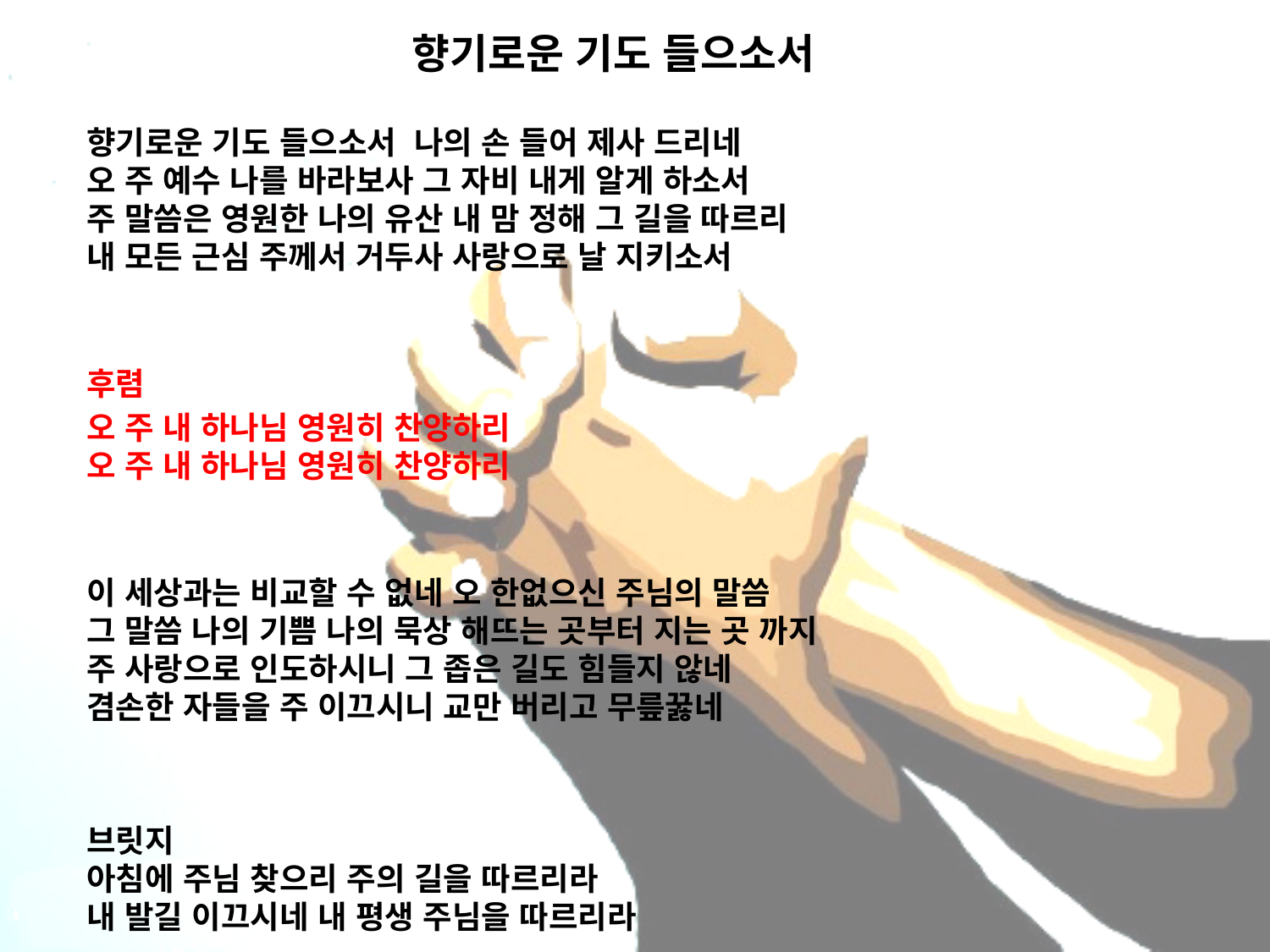

# 향기로운 기도 들으소서
향기로운 기도 들으소서  나의 손 들어 제사 드리네
오 주 예수 나를 바라보사 그 자비 내게 알게 하소서
주 말씀은 영원한 나의 유산 내 맘 정해 그 길을 따르리
내 모든 근심 주께서 거두사 사랑으로 날 지키소서

후렴
오 주 내 하나님 영원히 찬양하리
오 주 내 하나님 영원히 찬양하리

이 세상과는 비교할 수 없네 오 한없으신 주님의 말씀
그 말씀 나의 기쁨 나의 묵상 해뜨는 곳부터 지는 곳 까지
주 사랑으로 인도하시니 그 좁은 길도 힘들지 않네
겸손한 자들을 주 이끄시니 교만 버리고 무릎꿇네

브릿지
아침에 주님 찾으리 주의 길을 따르리라
내 발길 이끄시네 내 평생 주님을 따르리라